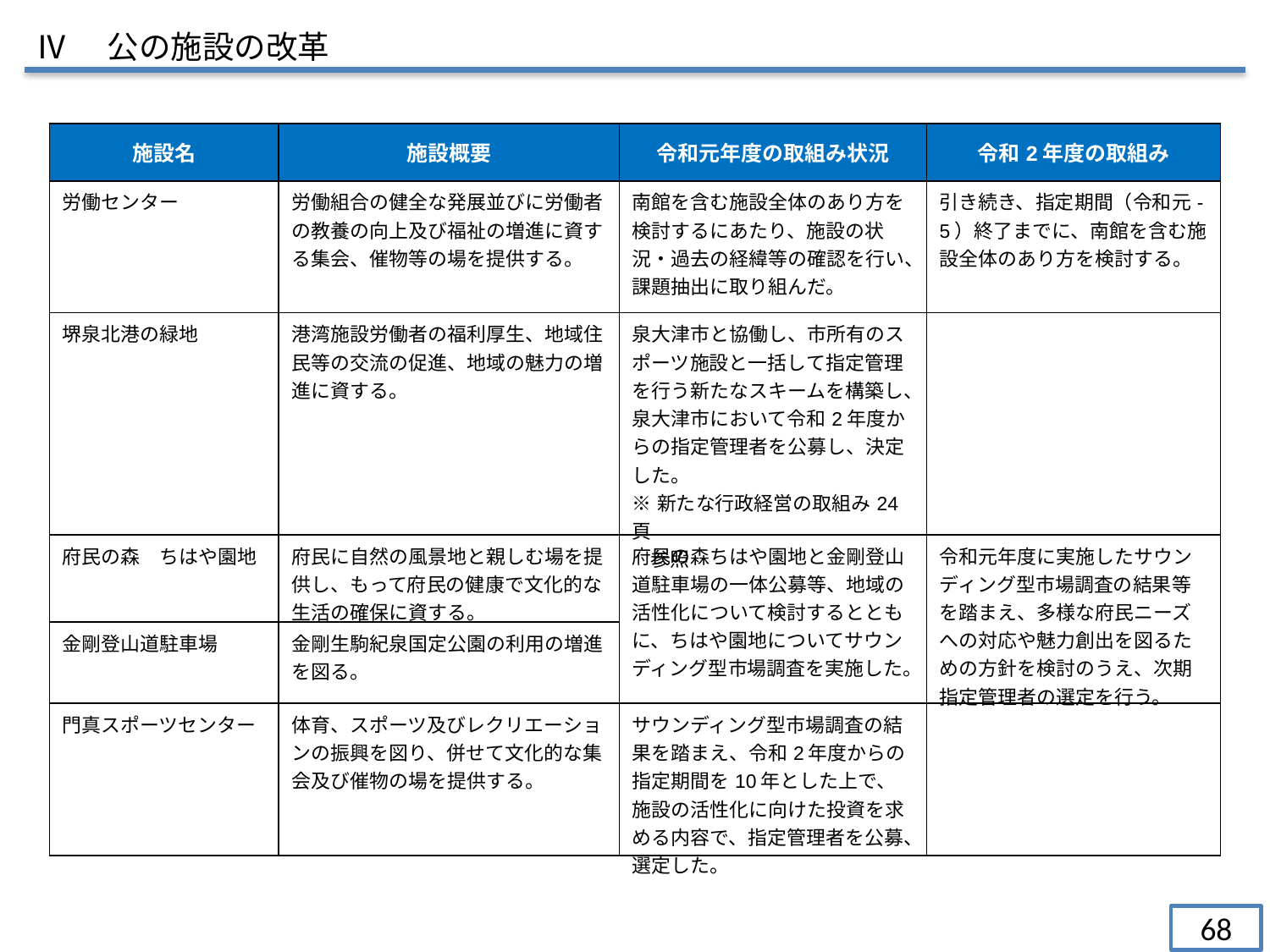

Ⅳ　公の施設の改革
| 施設名 | 施設概要 | 令和元年度の取組み状況 | 令和2年度の取組み |
| --- | --- | --- | --- |
| 労働センター | 労働組合の健全な発展並びに労働者の教養の向上及び福祉の増進に資する集会、催物等の場を提供する。 | 南館を含む施設全体のあり方を検討するにあたり、施設の状況・過去の経緯等の確認を行い、課題抽出に取り組んだ。 | 引き続き、指定期間（令和元-5）終了までに、南館を含む施設全体のあり方を検討する。 |
| 堺泉北港の緑地 | 港湾施設労働者の福利厚生、地域住民等の交流の促進、地域の魅力の増進に資する。 | 泉大津市と協働し、市所有のスポーツ施設と一括して指定管理を行う新たなスキームを構築し、泉大津市において令和2年度からの指定管理者を公募し、決定した。 ※新たな行政経営の取組み24頁 参照 |  |
| 府民の森　ちはや園地 | 府民に自然の風景地と親しむ場を提供し、もって府民の健康で文化的な生活の確保に資する。 | 府民の森ちはや園地と金剛登山道駐車場の一体公募等、地域の活性化について検討するとともに、ちはや園地についてサウンディング型市場調査を実施した。 | 令和元年度に実施したサウンディング型市場調査の結果等を踏まえ、多様な府民ニーズへの対応や魅力創出を図るための方針を検討のうえ、次期指定管理者の選定を行う。 |
| 金剛登山道駐車場 | 金剛生駒紀泉国定公園の利用の増進を図る。 |  |  |
| 門真スポーツセンター | 体育、スポーツ及びレクリエーションの振興を図り、併せて文化的な集会及び催物の場を提供する。 | サウンディング型市場調査の結果を踏まえ、令和2年度からの指定期間を10年とした上で、施設の活性化に向けた投資を求める内容で、指定管理者を公募、選定した。 |  |
68